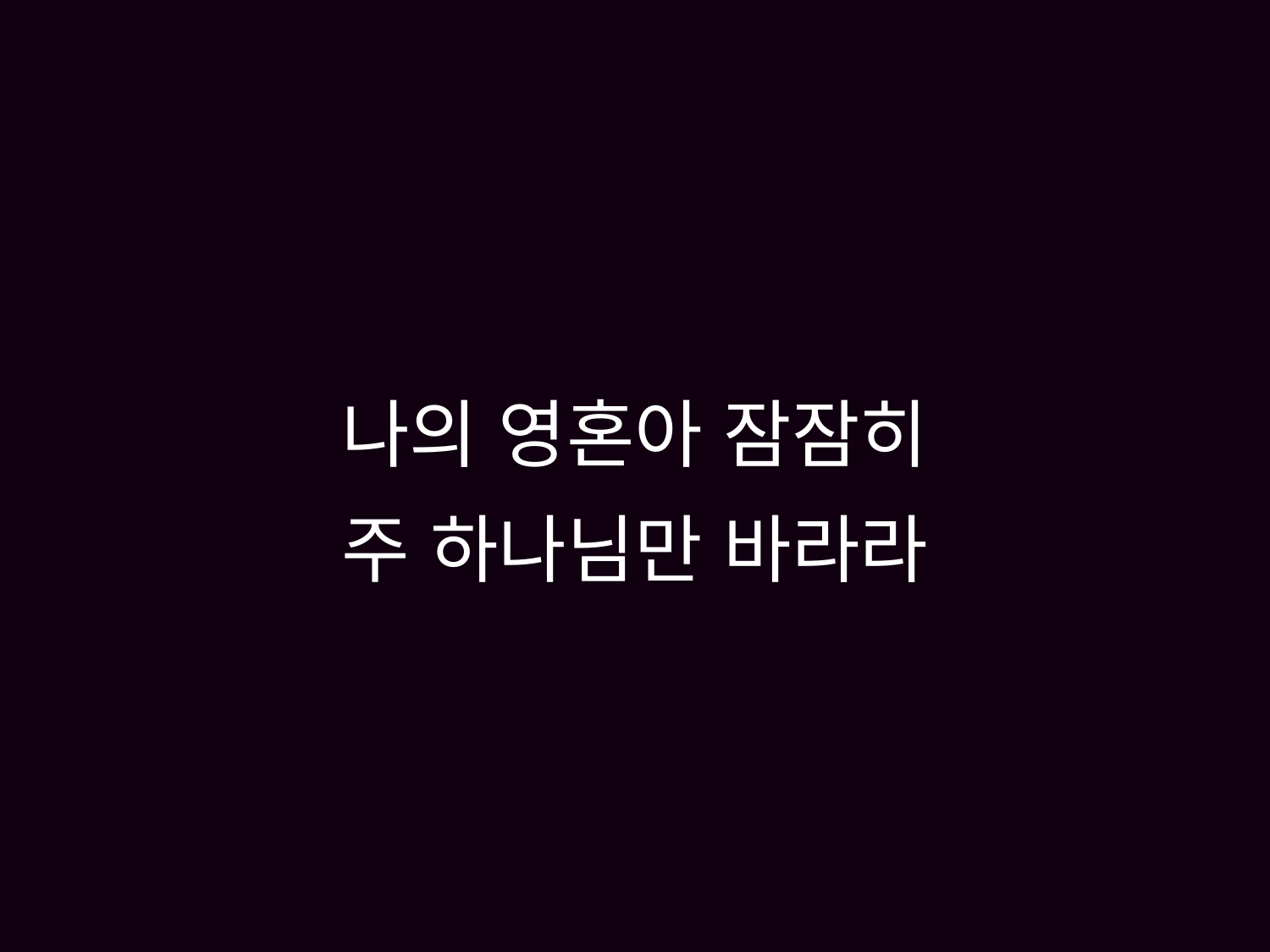

# 나의 영혼아 잠잠히 주 하나님만 바라라